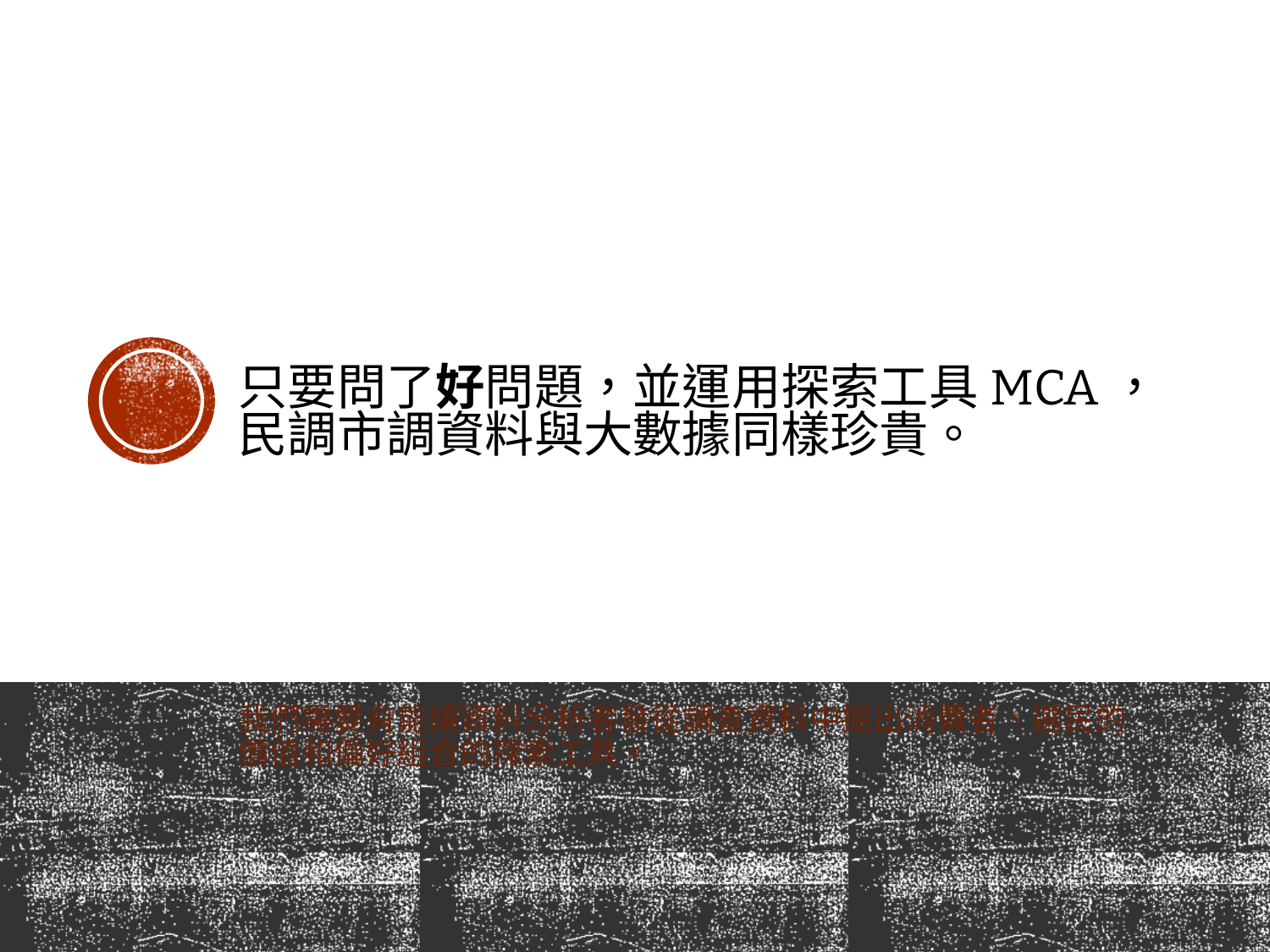

# 只要問了好問題，並運用探索工具mca， 民調市調資料與大數據同樣珍貴。
我們需要有能讓資料分析者發從調查資料中掘出消費者、選民的價值和偏好組合的探索工具。